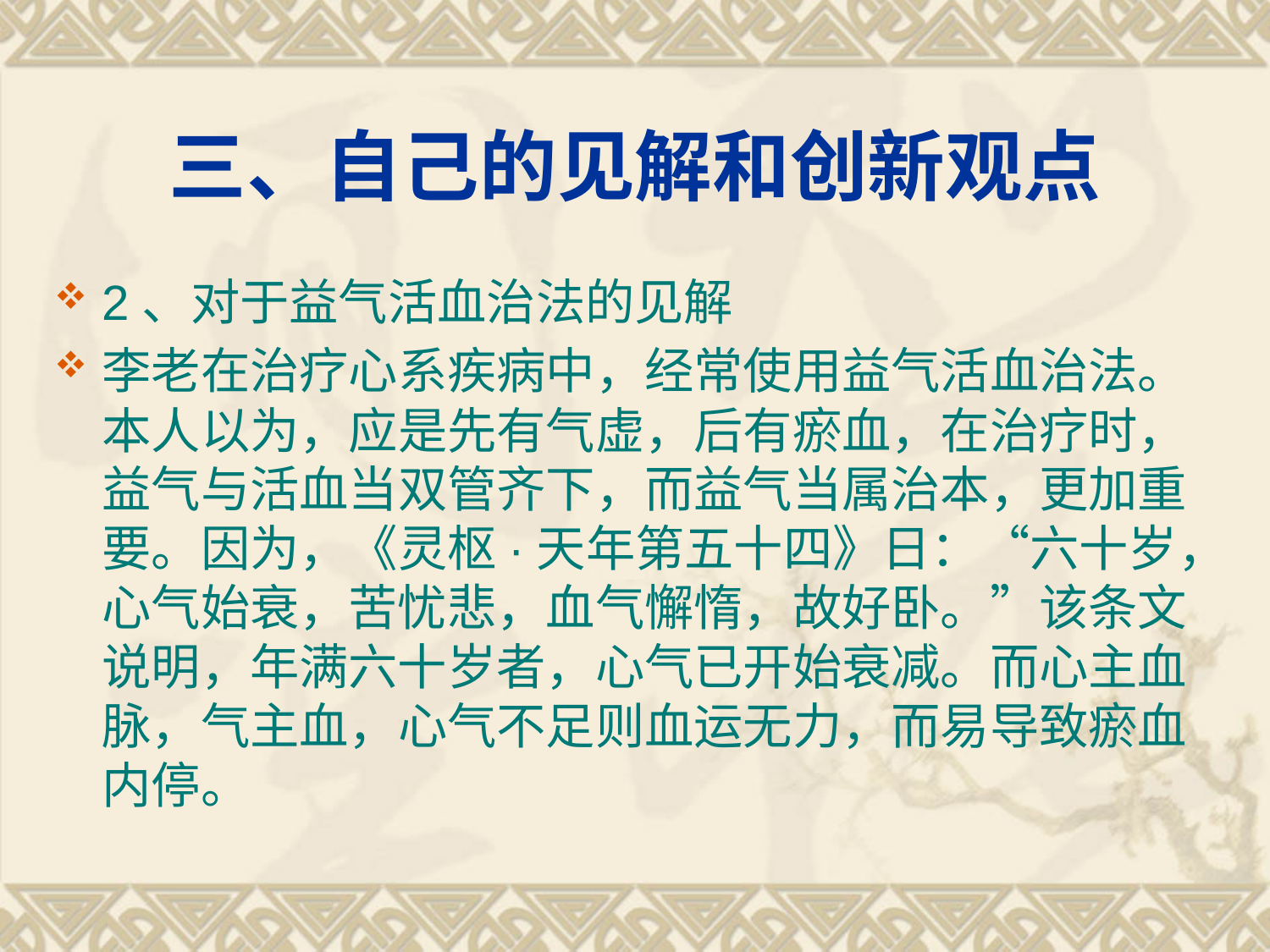

# 三、自己的见解和创新观点
2、对于益气活血治法的见解
李老在治疗心系疾病中，经常使用益气活血治法。本人以为，应是先有气虚，后有瘀血，在治疗时，益气与活血当双管齐下，而益气当属治本，更加重要。因为，《灵枢·天年第五十四》日：“六十岁，心气始衰，苦忧悲，血气懈惰，故好卧。”该条文说明，年满六十岁者，心气已开始衰减。而心主血脉，气主血，心气不足则血运无力，而易导致瘀血内停。